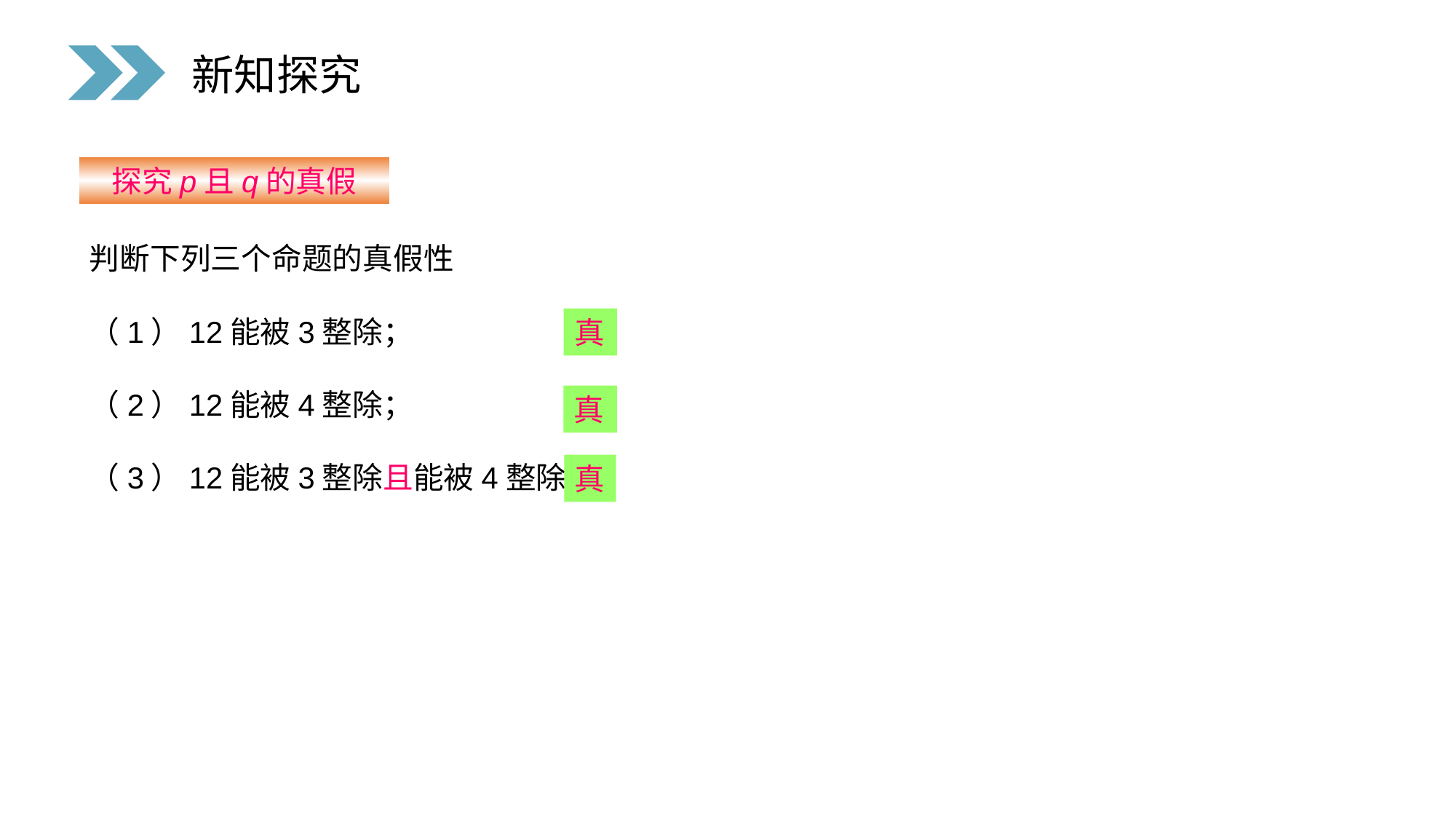

新知探究
探究p且q的真假
判断下列三个命题的真假性

（1）12能被3整除；

（2）12能被4整除；

（3）12能被3整除且能被4整除.
真
真
真